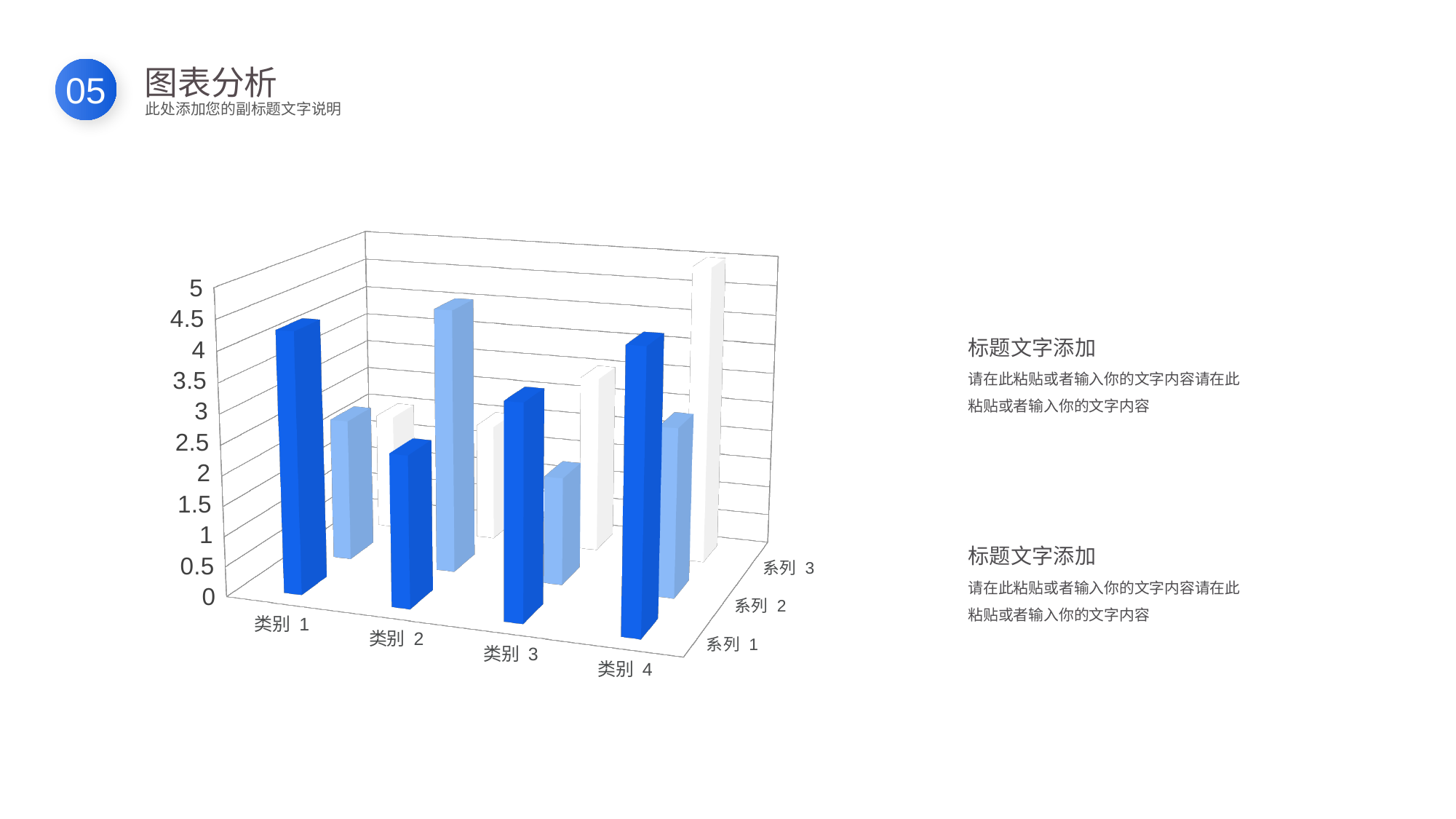

图表分析
此处添加您的副标题文字说明
05

[unsupported chart]

标题文字添加
请在此粘贴或者输入你的文字内容请在此粘贴或者输入你的文字内容
标题文字添加
请在此粘贴或者输入你的文字内容请在此粘贴或者输入你的文字内容